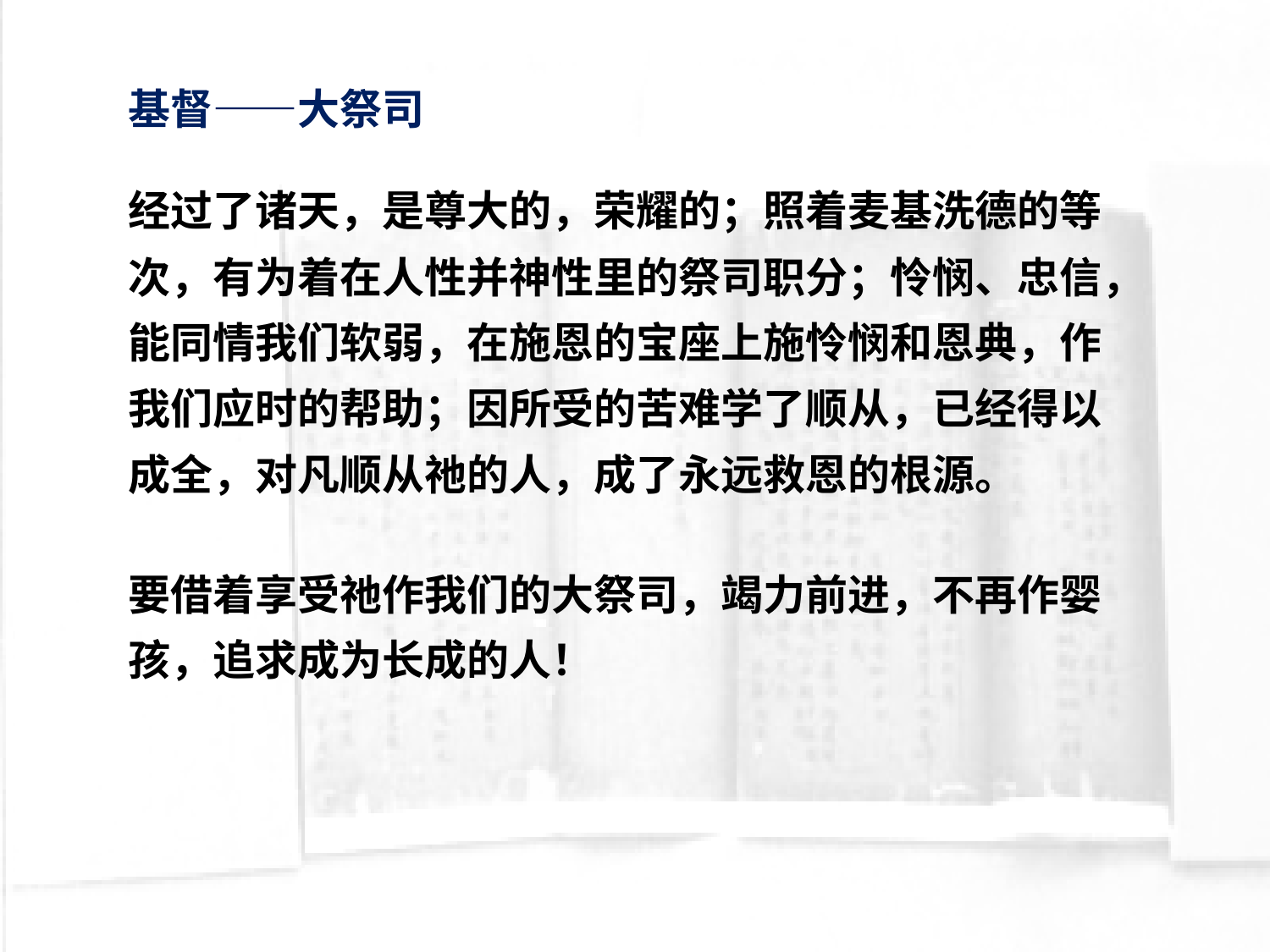

基督——大祭司
经过了诸天，是尊大的，荣耀的；照着麦基洗德的等次，有为着在人性并神性里的祭司职分；怜悯、忠信，能同情我们软弱，在施恩的宝座上施怜悯和恩典，作我们应时的帮助；因所受的苦难学了顺从，已经得以成全，对凡顺从祂的人，成了永远救恩的根源。
要借着享受祂作我们的大祭司，竭力前进，不再作婴孩，追求成为长成的人！